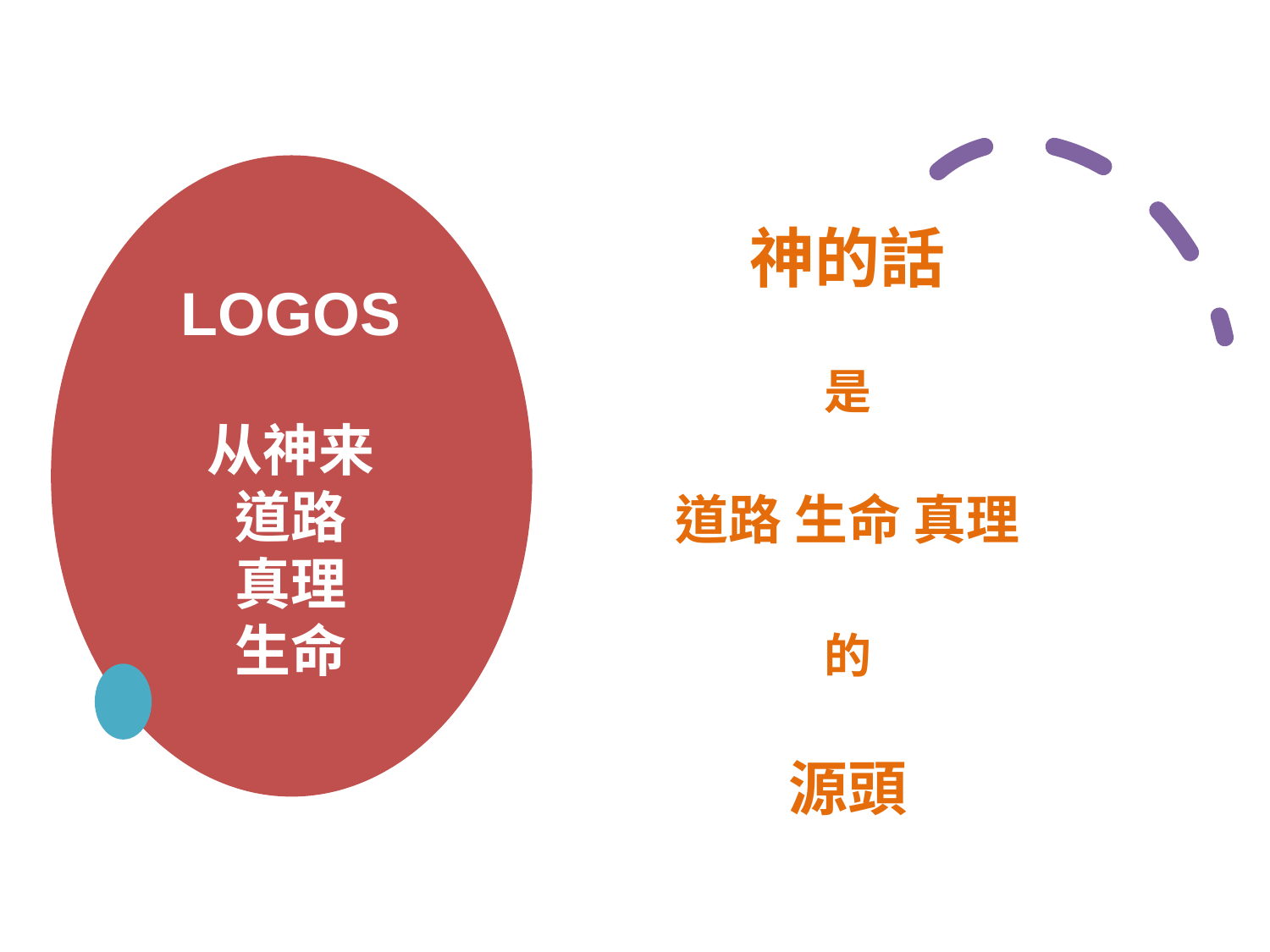

神的話
是
道路 生命 真理

的
源頭

# LOGOS 从神来 道路 真理 生命